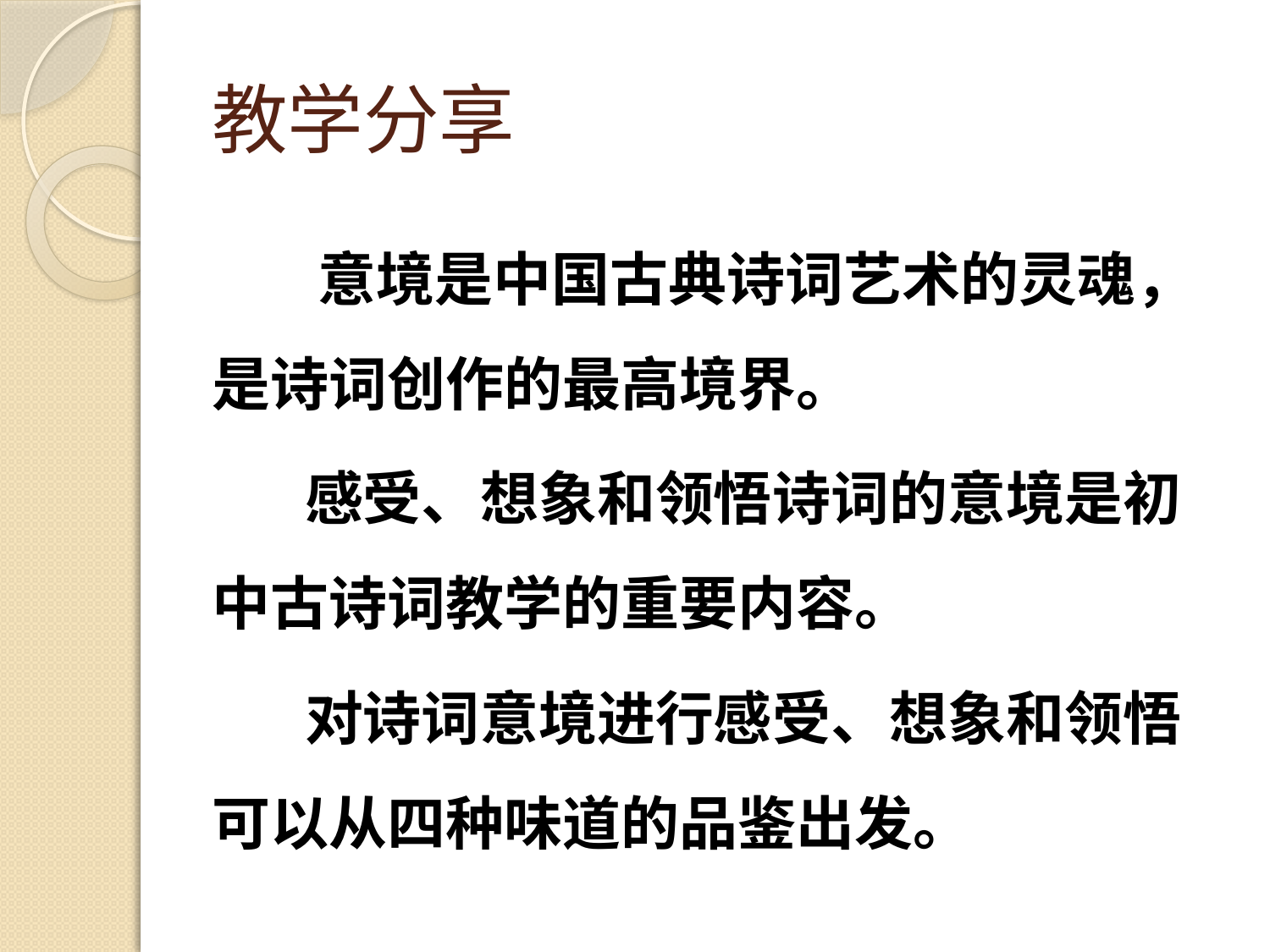

# 教学分享
       意境是中国古典诗词艺术的灵魂，是诗词创作的最高境界。
      感受、想象和领悟诗词的意境是初中古诗词教学的重要内容。
      对诗词意境进行感受、想象和领悟可以从四种味道的品鉴出发。